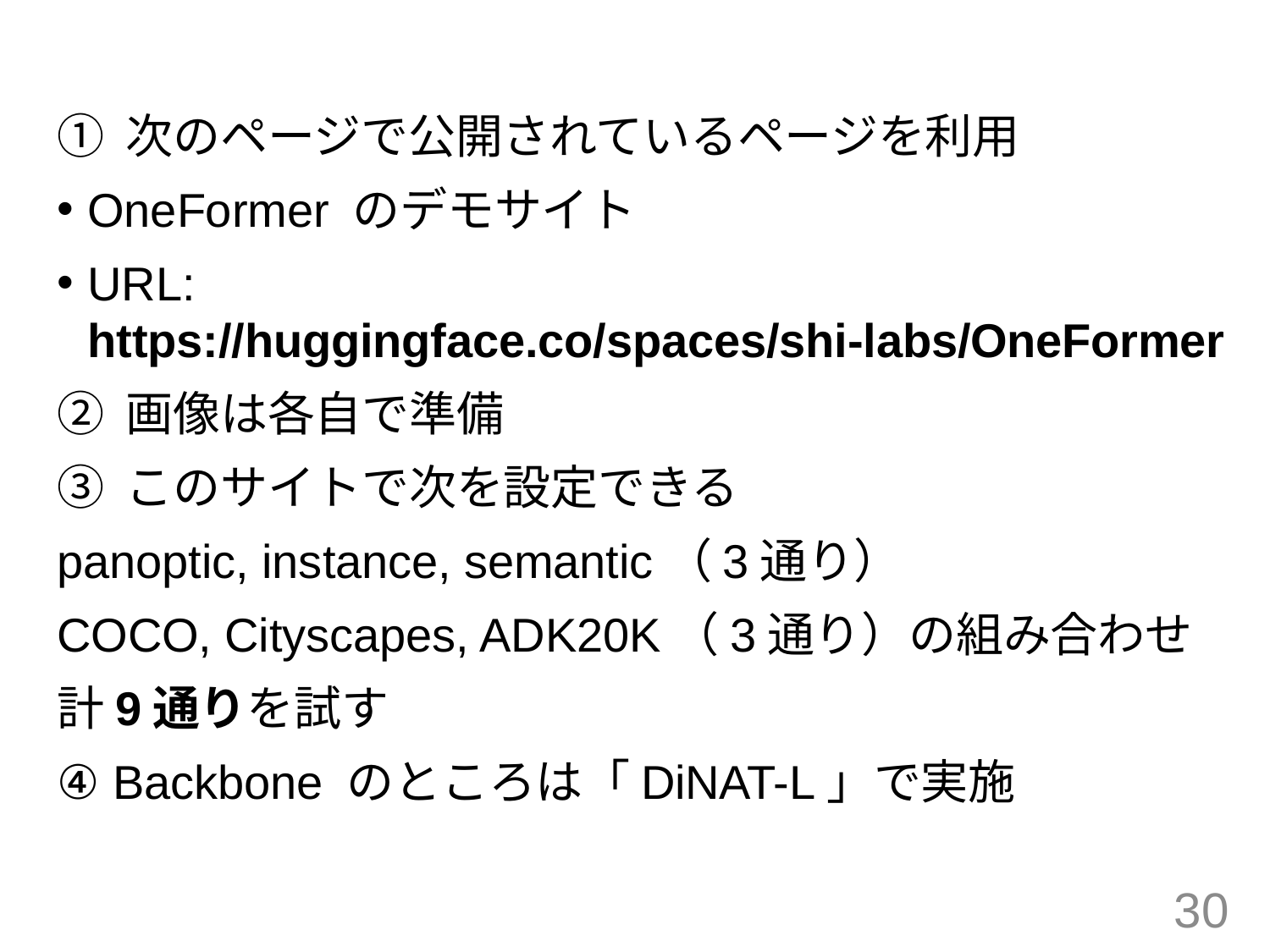

① 次のページで公開されているページを利用
OneFormer のデモサイト
URL: https://huggingface.co/spaces/shi-labs/OneFormer
② 画像は各自で準備
③ このサイトで次を設定できる
panoptic, instance, semantic（3通り）
COCO, Cityscapes, ADK20K（3通り）の組み合わせ
計9通りを試す
④ Backbone のところは「DiNAT-L」で実施
30